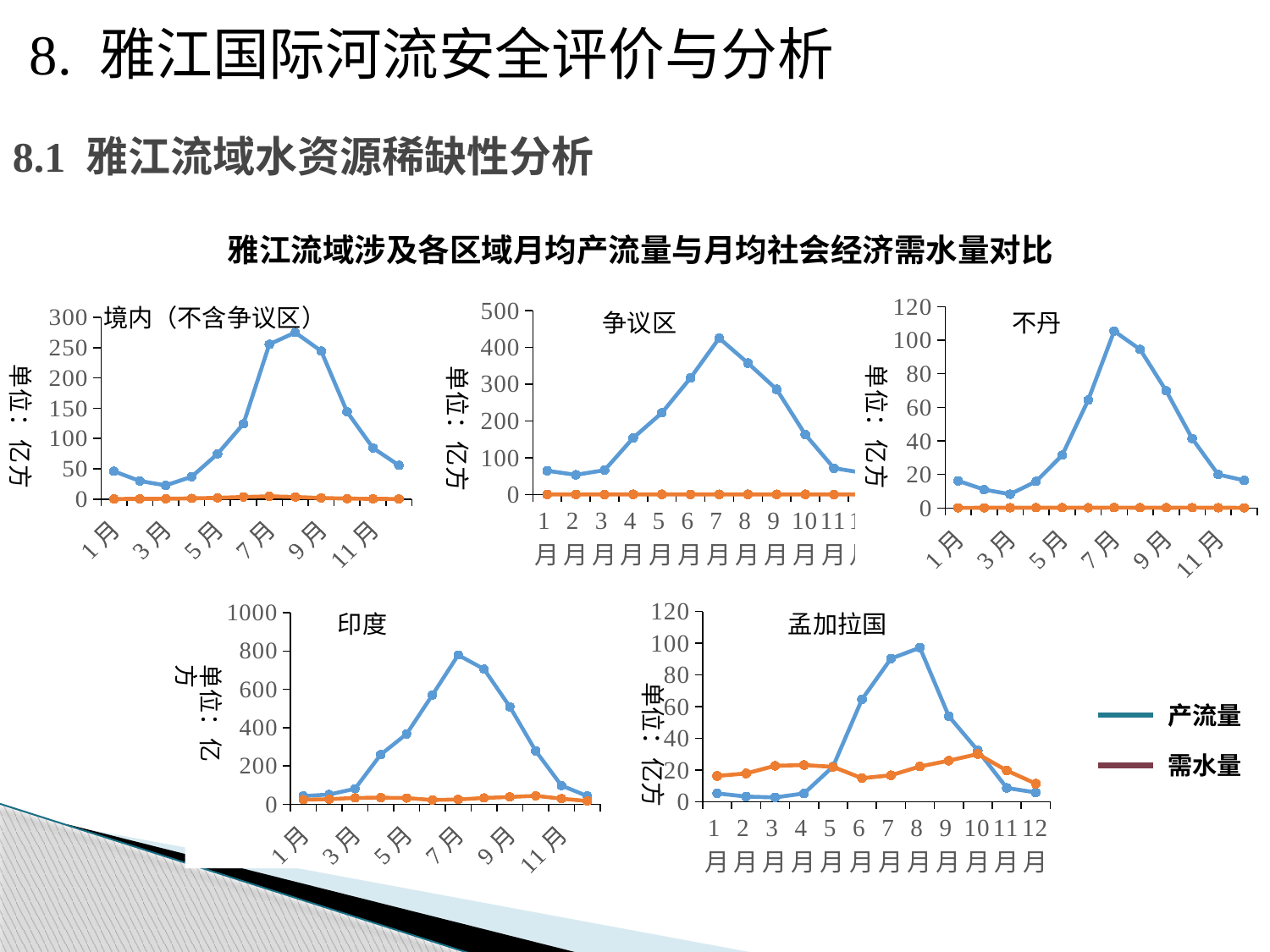

8. 雅江国际河流安全评价与分析
# 8.1 雅江流域水资源稀缺性分析
雅江流域涉及各区域月均产流量与月均社会经济需水量对比

### Chart

| Category | 不丹 | 不丹 |
|---|---|---|
| 1月 | 16.197944999999997 | 0.142336 |
| 2月 | 11.00388 | 0.158199 |
| 3月 | 8.255585 | 0.180899 |
| 4月 | 15.921525000000003 | 0.23106 |
| 5月 | 31.493383333333338 | 0.222203 |
| 6月 | 64.30546666666666 | 0.187715 |
| 7月 | 105.44295 | 0.233808 |
| 8月 | 94.50339999999998 | 0.22004 |
| 9月 | 69.83356666666667 | 0.213362 |
| 10月 | 41.42558333333333 | 0.232006 |
| 11月 | 19.998500000000003 | 0.18183 |
| 12月 | 16.490266666666667 | 0.125983 |

### Chart

| Category | 争议区 | 争议区 |
|---|---|---|
| 1月 | 64.53549999999998 | 0.244445 |
| 2月 | 53.45941666666666 | 0.28879 |
| 3月 | 66.22646666666667 | 0.350971 |
| 4月 | 153.7376 | 0.492848 |
| 5月 | 222.10033333333334 | 0.466597 |
| 6月 | 316.858 | 0.369475 |
| 7月 | 424.67883333333333 | 0.498297 |
| 8月 | 357.2056666666667 | 0.458223 |
| 9月 | 285.82666666666665 | 0.440043 |
| 10月 | 162.9695833333333 | 0.492917 |
| 11月 | 71.57691666666666 | 0.355256 |
| 12月 | 58.997350000000004 | 0.200044 |
境内（不含争议区）
争议区
不丹

### Chart

| Category | 境内（不含争议区） | 境内（不含争议区） |
|---|---|---|
| 1月 | 45.83181666666667 | 0.21655 |
| 2月 | 29.811783333333334 | 0.299151 |
| 3月 | 22.549473333333335 | 0.513884 |
| 4月 | 36.815155 | 1.04246 |
| 5月 | 74.63811666666666 | 2.04996 |
| 6月 | 124.28041666666667 | 3.40438 |
| 7月 | 255.6148333333333 | 4.49447 |
| 8月 | 275.05799999999994 | 3.43743 |
| 9月 | 244.43566666666666 | 1.80224 |
| 10月 | 143.99173333333334 | 0.745147 |
| 11月 | 84.35353333333335 | 0.315681 |
| 12月 | 55.744483333333335 | 0.200031 |

### Chart

| Category | 孟加拉国 | 孟加拉国 |
|---|---|---|
| 1月 | 5.290218333333334 | 16.259 |
| 2月 | 3.2593148333333333 | 17.8476 |
| 3月 | 2.71232945 | 22.6716 |
| 4月 | 5.242382549999999 | 23.1511 |
| 5月 | 22.206604999999996 | 22.0145 |
| 6月 | 64.54516 | 14.8615 |
| 7月 | 90.25103333333334 | 16.6925 |
| 8月 | 97.15343333333334 | 22.2299 |
| 9月 | 53.92371666666667 | 25.8989 |
| 10月 | 32.30277666666667 | 30.0659 |
| 11月 | 8.686206666666667 | 19.682 |
| 12月 | 5.884783333333334 | 11.4216 |

### Chart

| Category | 印度 | 印度 |
|---|---|---|
| 1月 | 42.49981666666667 | 23.5038 |
| 2月 | 50.35106666666667 | 25.8541 |
| 3月 | 80.15141333333334 | 32.8422 |
| 4月 | 258.90121666666664 | 33.6462 |
| 5月 | 366.5136666666667 | 31.9691 |
| 6月 | 569.8870000000001 | 21.6545 |
| 7月 | 779.0013333333333 | 24.4297 |
| 8月 | 705.1698333333334 | 32.2892 |
| 9月 | 508.6433333333334 | 37.5435 |
| 10月 | 278.37036666666665 | 43.5265 |
| 11月 | 97.31224999999999 | 28.5633 |
| 12月 | 42.46508333333333 | 16.5381 |
印度
孟加拉国
产流量
需水量